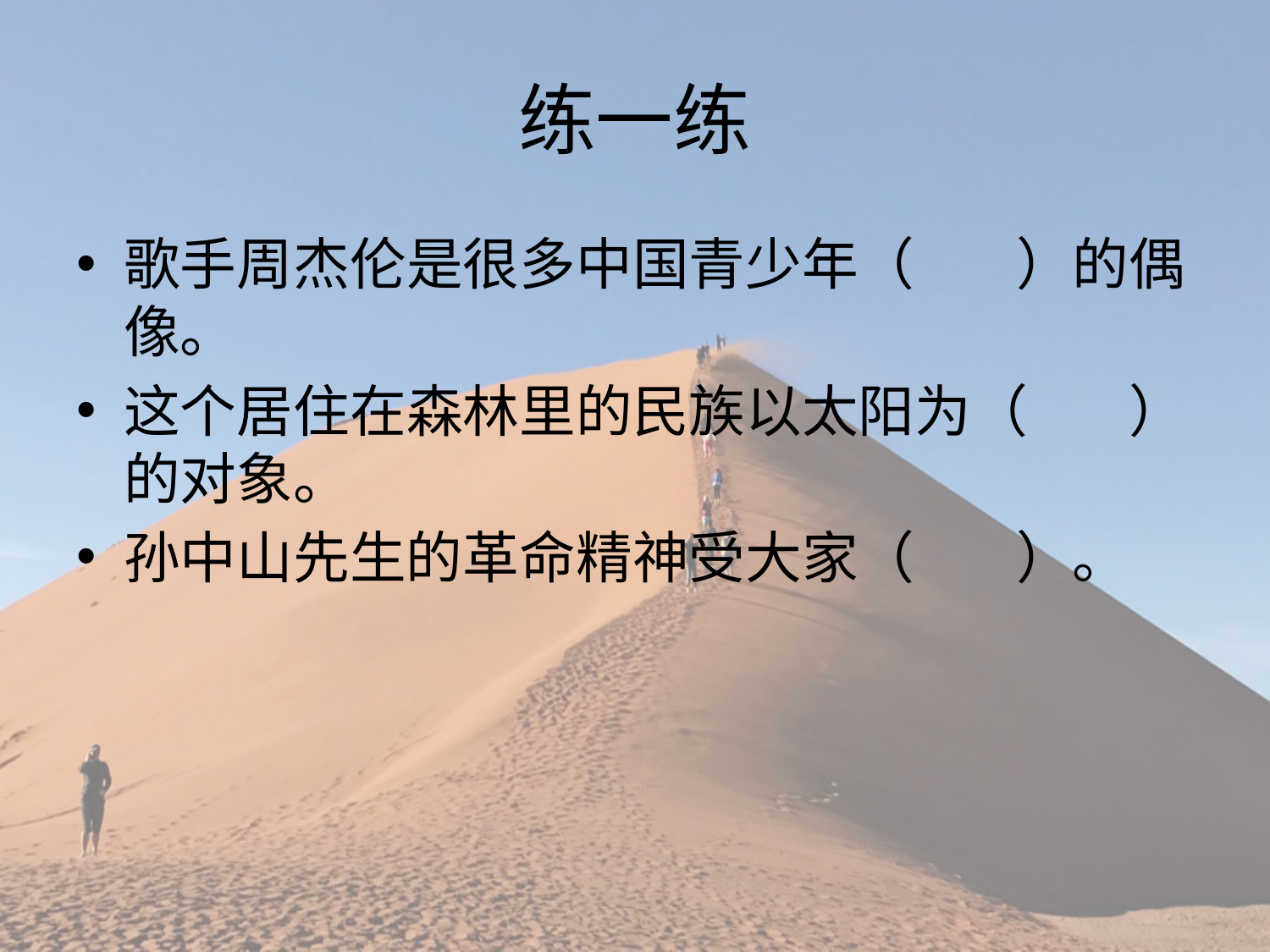

# 练一练
歌手周杰伦是很多中国青少年（        ）的偶像。
这个居住在森林里的民族以太阳为（        ）的对象。
孙中山先生的革命精神受大家（        ）。